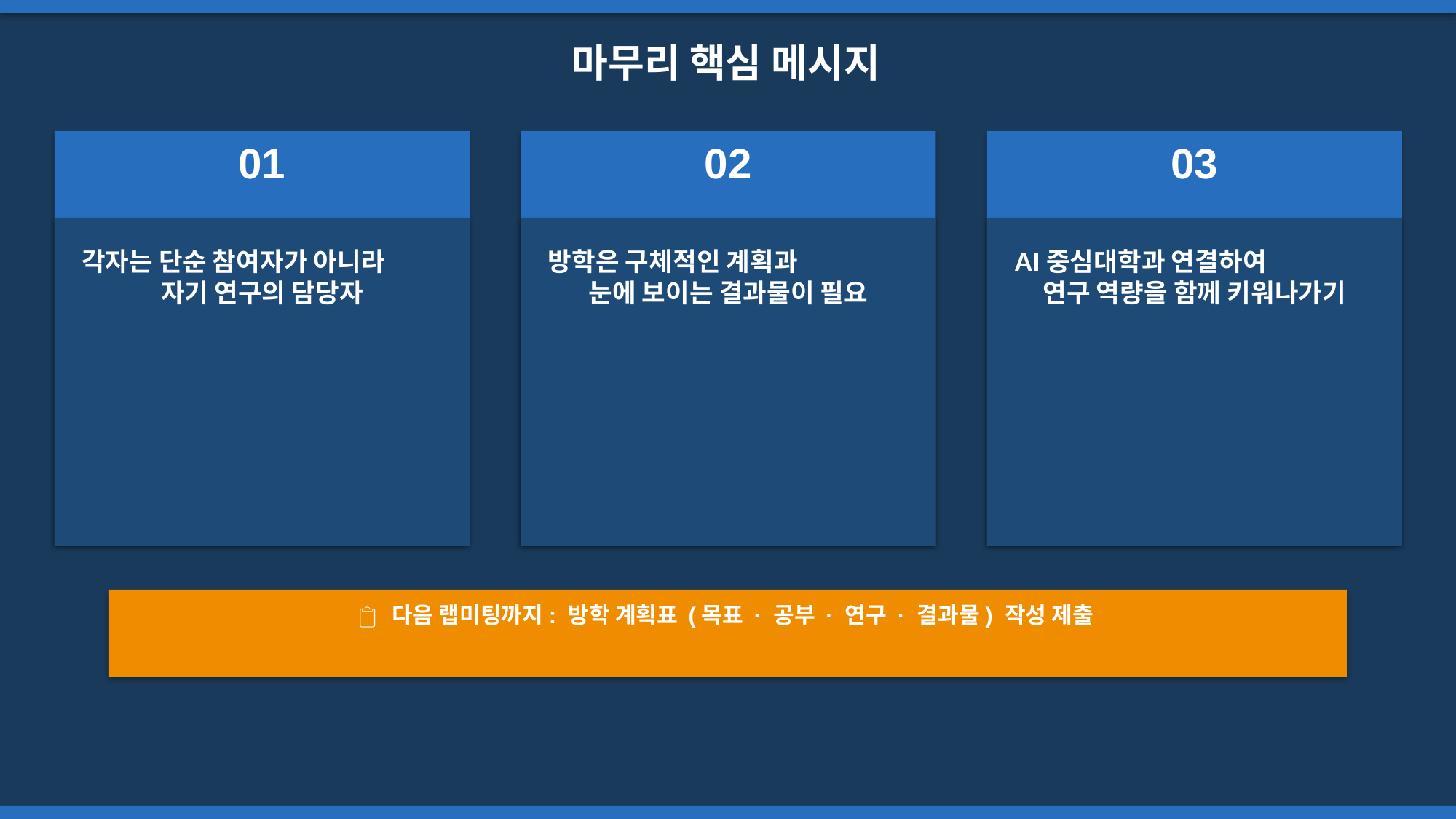

마무리 핵심 메시지

01

02

03

각자는 단순 참여자가 아니라
자기 연구의 담당자
방학은 구체적인 계획과
눈에 보이는 결과물이 필요
AI중심대학과 연결하여
연구 역량을 함께 키워나가기

📋  다음 랩미팅까지: 방학 계획표 (목표 · 공부 · 연구 · 결과물) 작성 제출